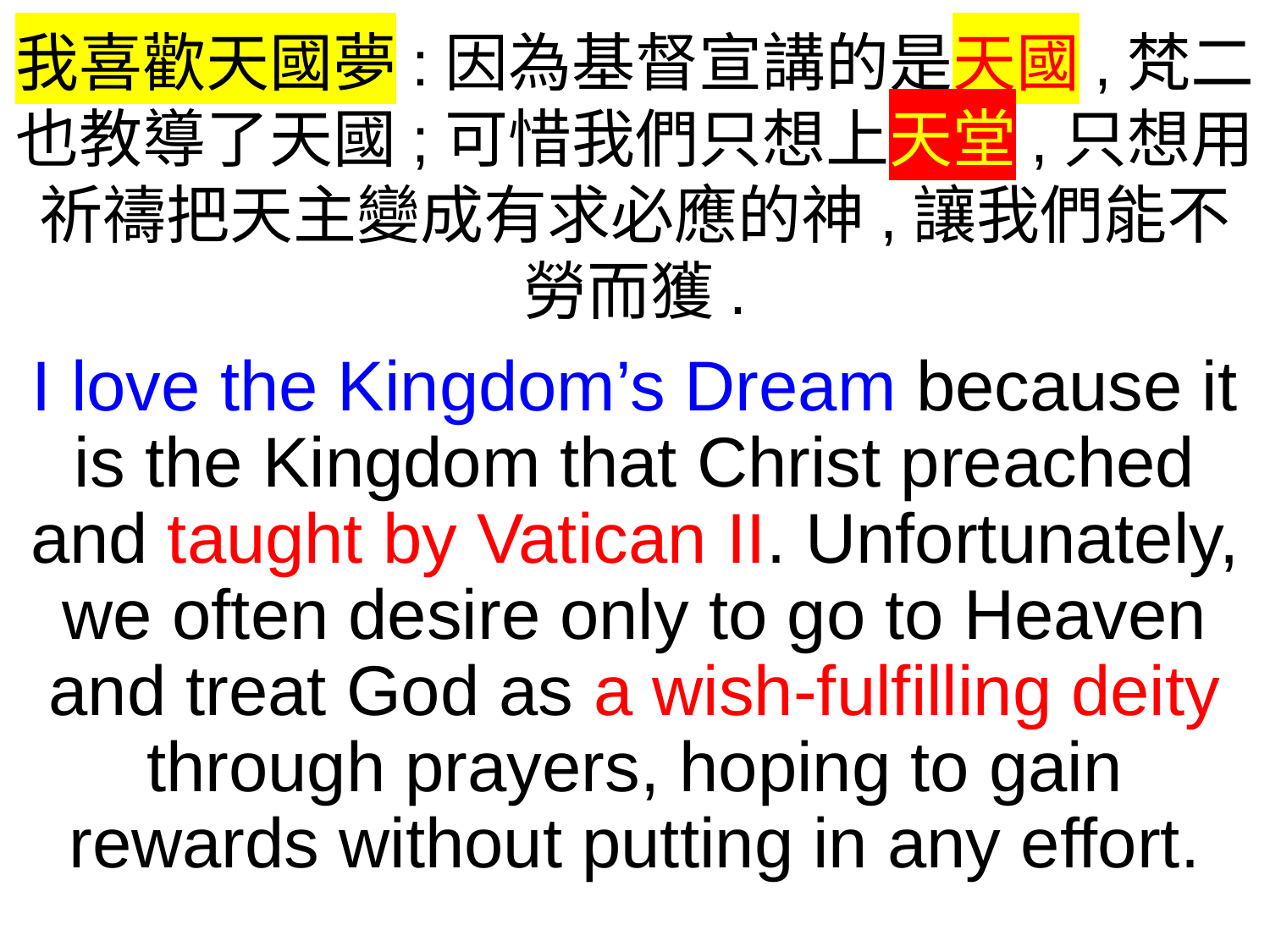

我喜歡天國夢:因為基督宣講的是天國,梵二也教導了天國;可惜我們只想上天堂,只想用祈禱把天主變成有求必應的神,讓我們能不勞而獲.
I love the Kingdom’s Dream because it is the Kingdom that Christ preached and taught by Vatican II. Unfortunately, we often desire only to go to Heaven and treat God as a wish-fulfilling deity through prayers, hoping to gain rewards without putting in any effort.